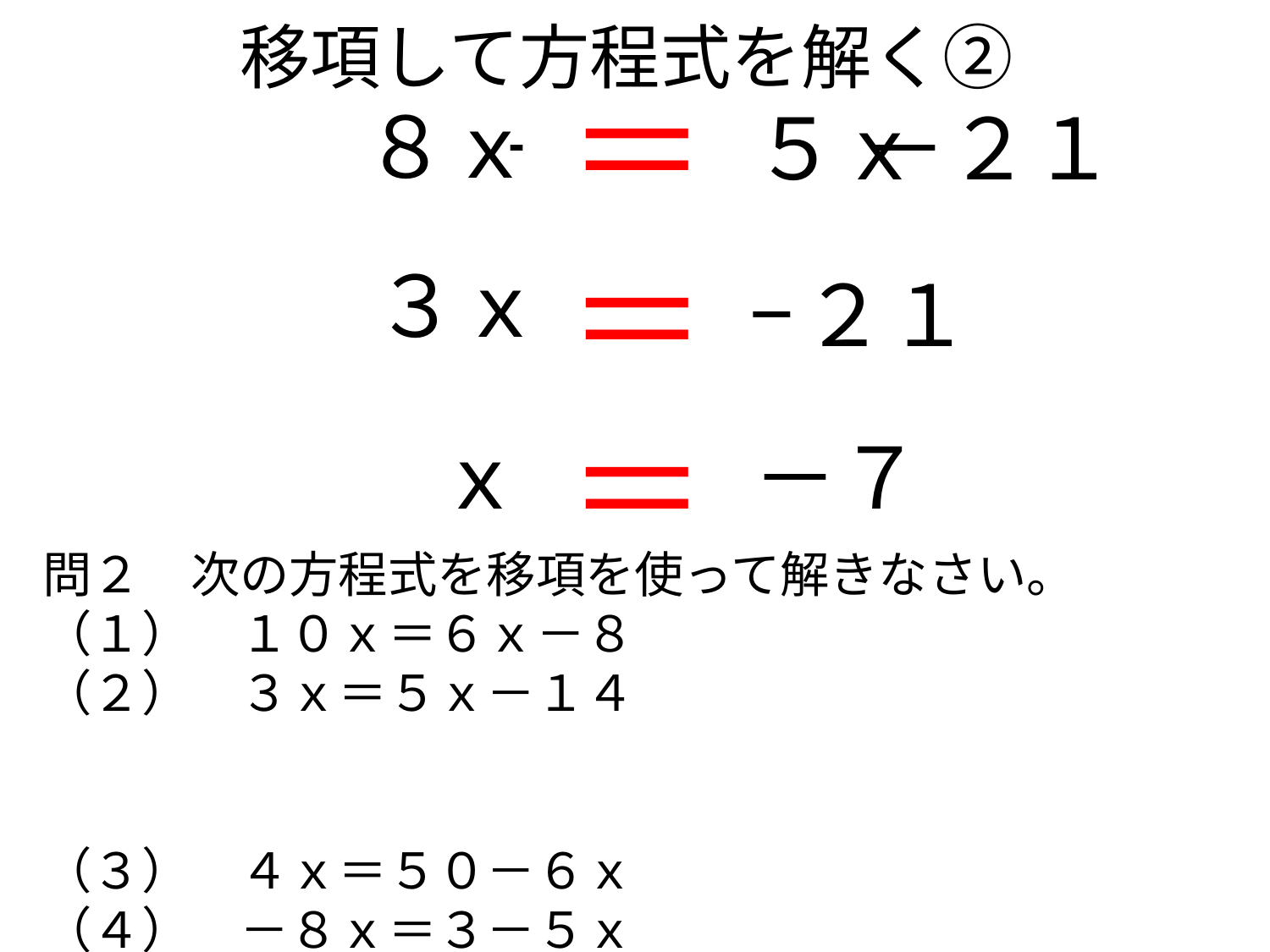

# 移項して方程式を解く②
＝
＝
＝
８ｘ
－２１
５ｘ
－５ｘ
３ｘ
－２１
－７
ｘ
問２　次の方程式を移項を使って解きなさい。
（１）　１０ｘ＝６ｘ－８　　　　　　　　　　（２）　３ｘ＝５ｘ－１４

（３）　４ｘ＝５０－６ｘ　　　　　　　　　　（４）　－８ｘ＝３－５ｘ